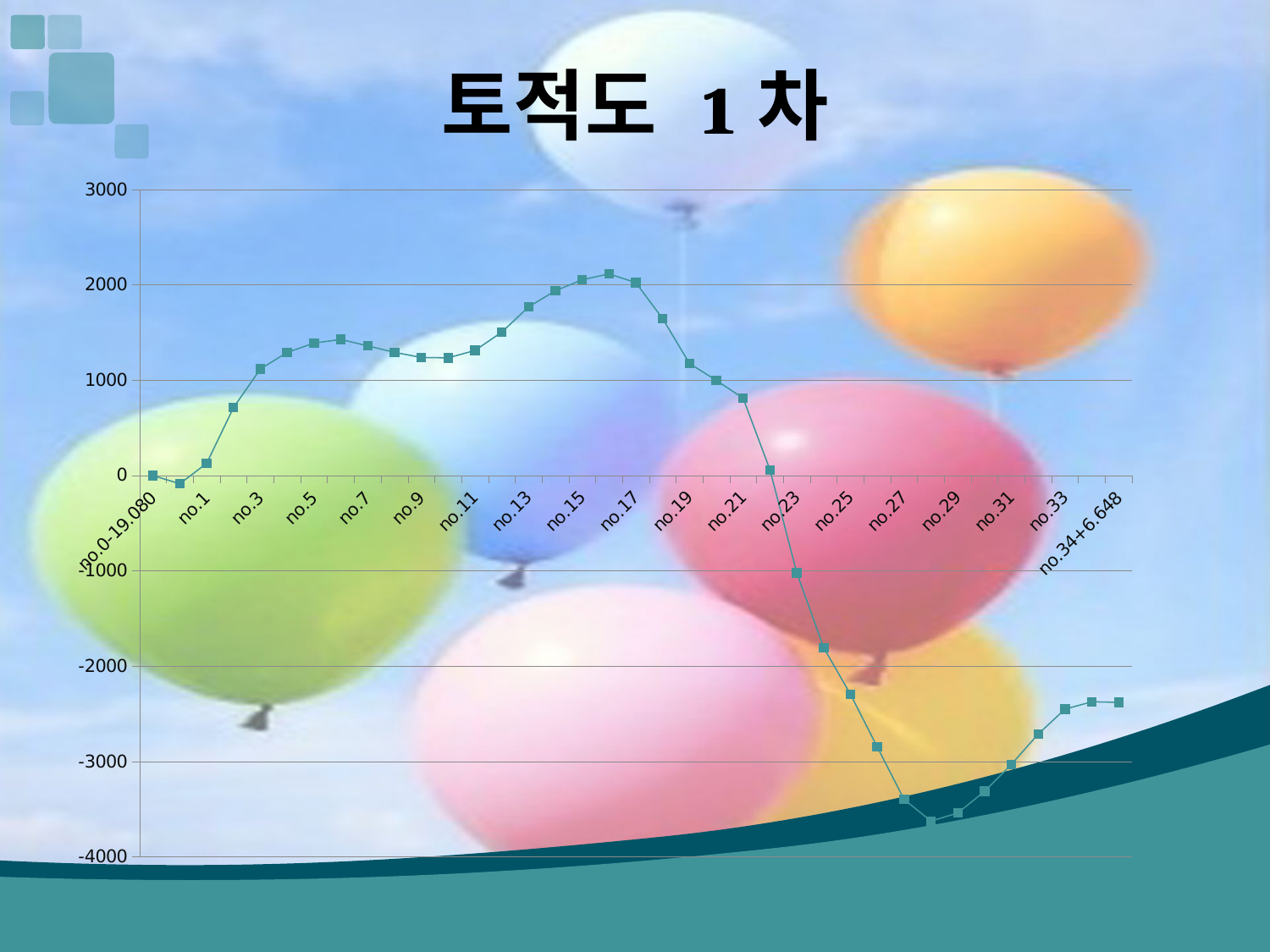

# 토적도 1차

### Chart

| Category |  |
|---|---|
| no.0-19.080 | 0.0 |
| no.0 | -85.71394260000002 |
| no.1 | 128.85175740000014 |
| no.2 | 712.3137574 |
| no.3 | 1117.7917574000012 |
| no.4 | 1291.1067574000015 |
| no.5 | 1389.7217574000015 |
| no.6 | 1427.7683574000012 |
| no.7 | 1360.2266574000023 |
| no.8 | 1292.763157400001 |
| no.9 | 1238.8798574000011 |
| no.10 | 1234.6802574 |
| no.11 | 1312.3533574 |
| no.12 | 1504.0429574000011 |
| no.13 | 1769.2369574000015 |
| no.14 | 1938.3349574 |
| no.15 | 2053.5658574 |
| no.16 | 2115.0187574 |
| no.17 | 2023.9585574000025 |
| no.18 | 1645.1413574000003 |
| no.19 | 1175.636557400002 |
| no.20 | 997.9688574000004 |
| no.21 | 811.6854574000006 |
| no.22 | 59.22965740000029 |
| no.23 | -1020.6587426000003 |
| no.24 | -1804.878242599998 |
| no.25 | -2294.4998426 |
| no.26 | -2847.0926425999996 |
| no.27 | -3396.8081426000012 |
| no.28 | -3623.9028426 |
| no.29 | -3539.8156426000023 |
| no.30 | -3311.9326426000002 |
| no.31 | -3029.3849426 |
| no.32 | -2711.0676426 |
| no.33 | -2449.9890426 |
| no.34 | -2373.0814426 |
| no.34+6.648 | -2379.35579176 |